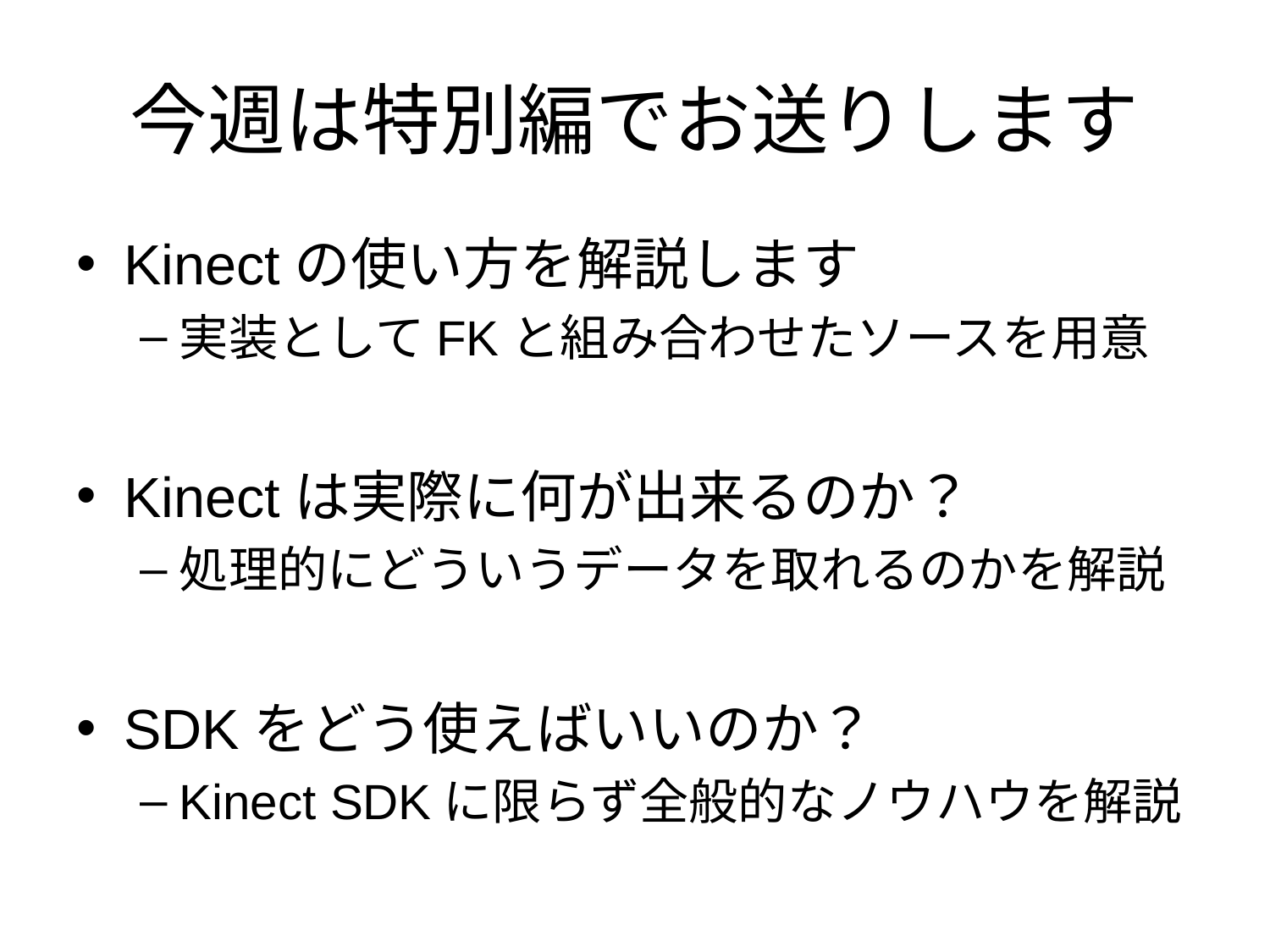

# 今週は特別編でお送りします
Kinectの使い方を解説します
実装としてFKと組み合わせたソースを用意

Kinectは実際に何が出来るのか？
処理的にどういうデータを取れるのかを解説

SDKをどう使えばいいのか？
Kinect SDKに限らず全般的なノウハウを解説